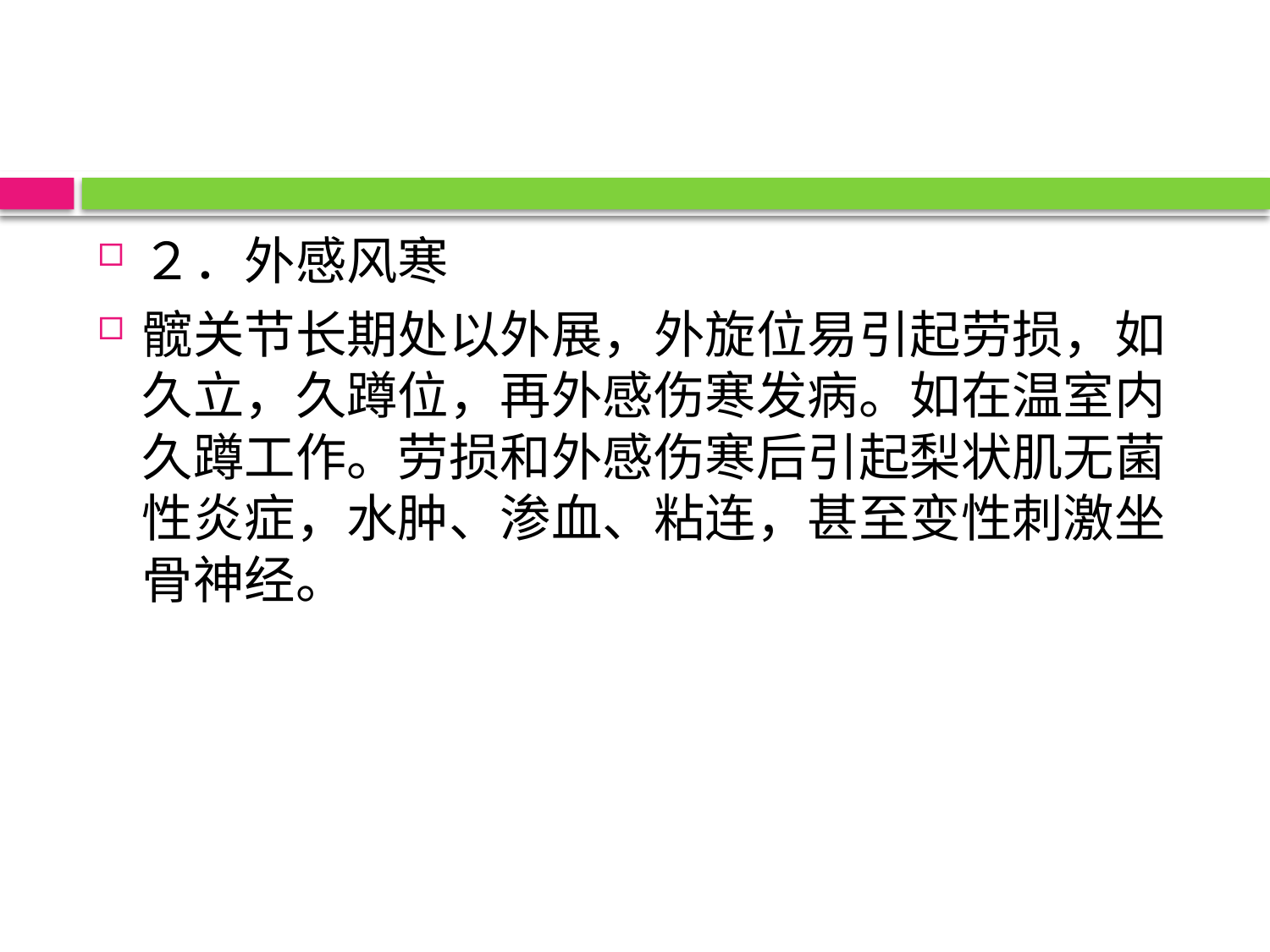

#
２．外感风寒
髋关节长期处以外展，外旋位易引起劳损，如久立，久蹲位，再外感伤寒发病。如在温室内久蹲工作。劳损和外感伤寒后引起梨状肌无菌性炎症，水肿、渗血、粘连，甚至变性刺激坐骨神经。